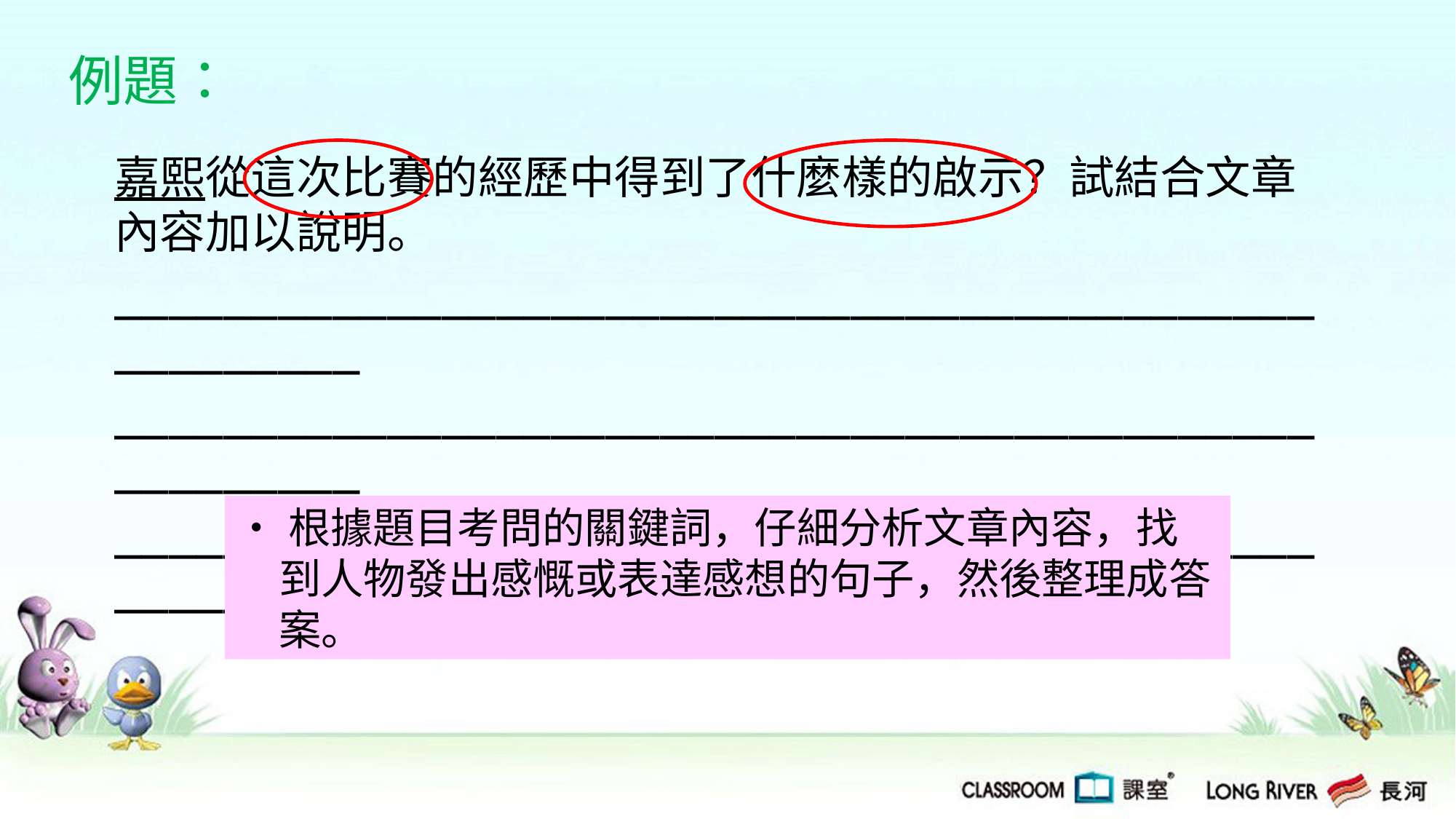

例題：

嘉熙從這次比賽的經歷中得到了什麼樣的啟示？試結合文章內容加以說明。
_____________________________________________________
_____________________________________________________
_____________________________________________________
‧根據題目考問的關鍵詞，仔細分析文章內容，找到人物發出感慨或表達感想的句子，然後整理成答案。